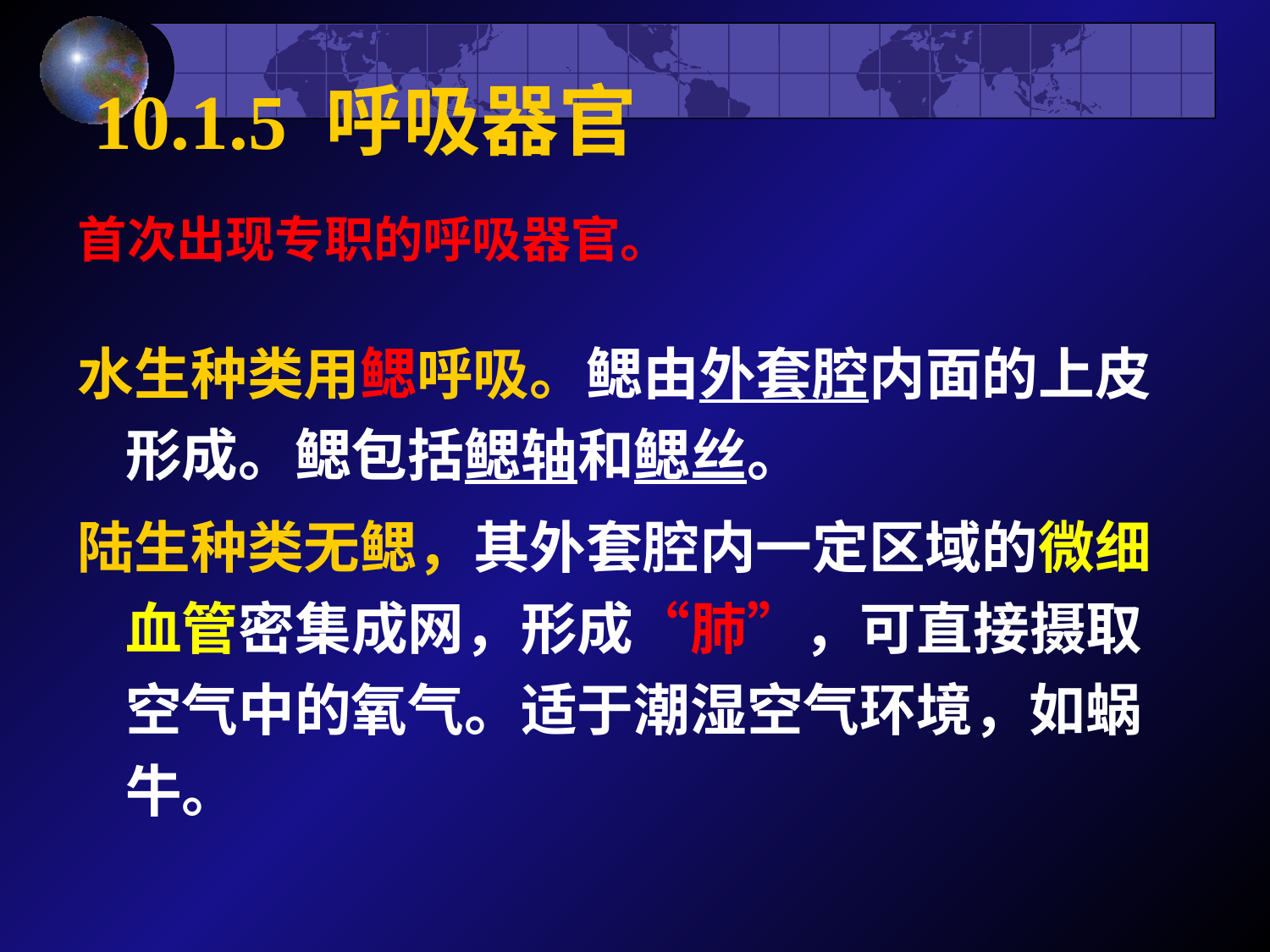

# 10.1.5 呼吸器官
首次出现专职的呼吸器官。

水生种类用鳃呼吸。鳃由外套腔内面的上皮形成。鳃包括鳃轴和鳃丝。
陆生种类无鳃，其外套腔内一定区域的微细血管密集成网，形成“肺”，可直接摄取空气中的氧气。适于潮湿空气环境，如蜗牛。